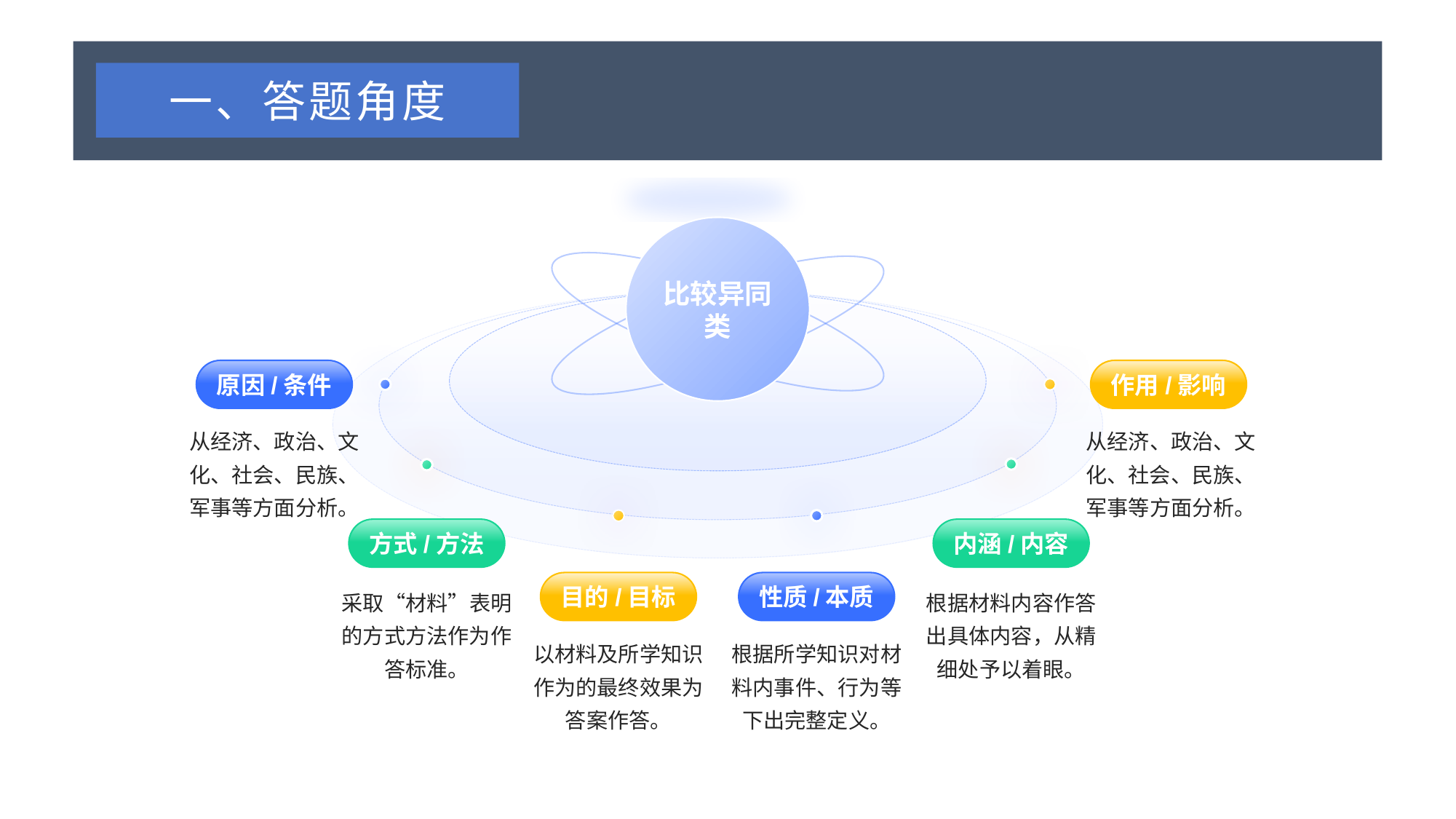

一、答题角度
比较异同类

原因/条件
作用/影响

从经济、政治、文化、社会、民族、军事等方面分析。
从经济、政治、文化、社会、民族、军事等方面分析。

方式/方法
内涵/内容
目的/目标
性质/本质
采取“材料”表明的方式方法作为作答标准。
根据材料内容作答出具体内容，从精细处予以着眼。
以材料及所学知识作为的最终效果为答案作答。
根据所学知识对材料内事件、行为等下出完整定义。